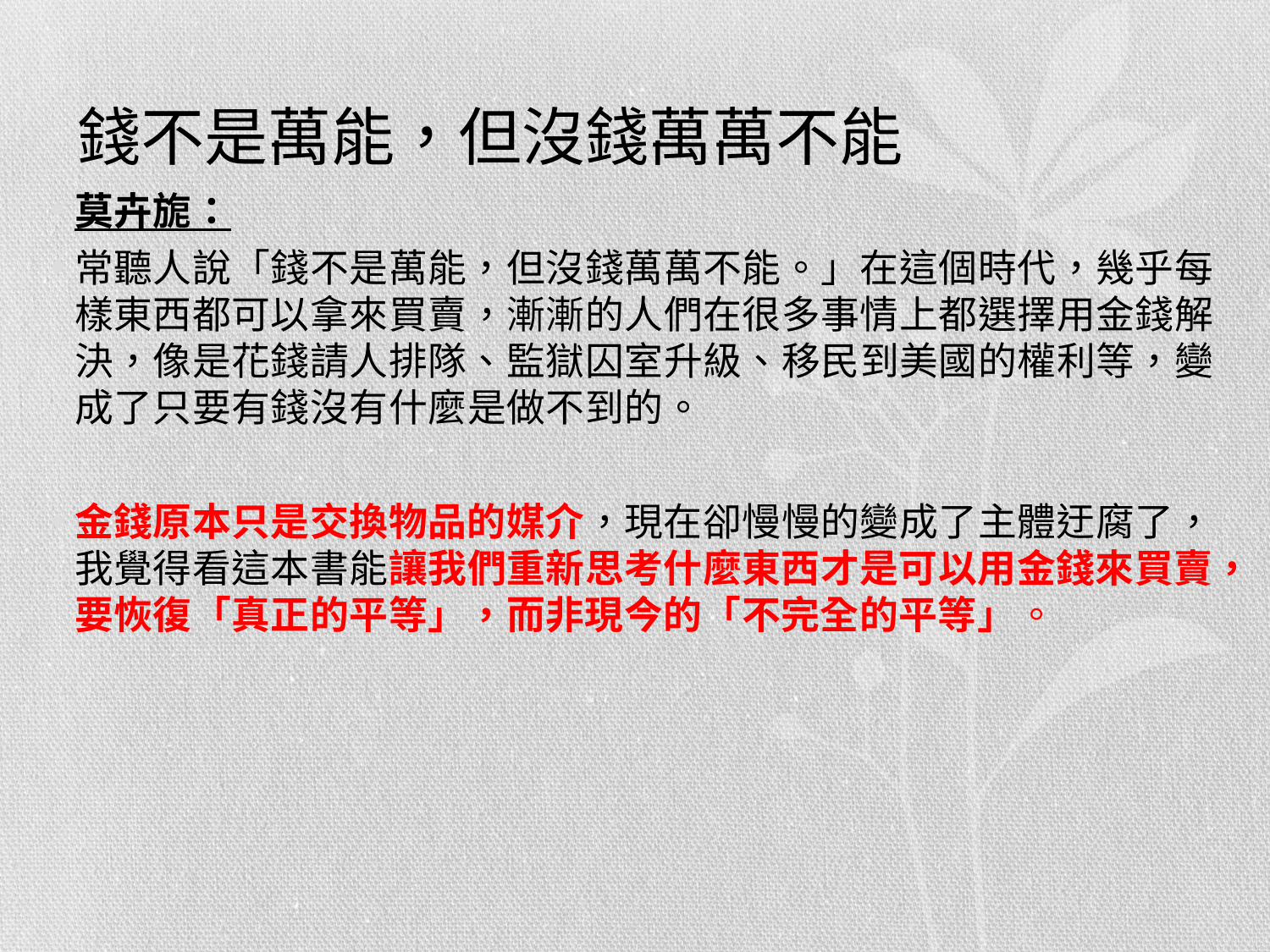

# 錢不是萬能，但沒錢萬萬不能
莫卉旎：
常聽人說「錢不是萬能，但沒錢萬萬不能。」在這個時代，幾乎每樣東西都可以拿來買賣，漸漸的人們在很多事情上都選擇用金錢解決，像是花錢請人排隊、監獄囚室升級、移民到美國的權利等，變成了只要有錢沒有什麼是做不到的。

金錢原本只是交換物品的媒介，現在卻慢慢的變成了主體迂腐了，我覺得看這本書能讓我們重新思考什麼東西才是可以用金錢來買賣，要恢復「真正的平等」，而非現今的「不完全的平等」。